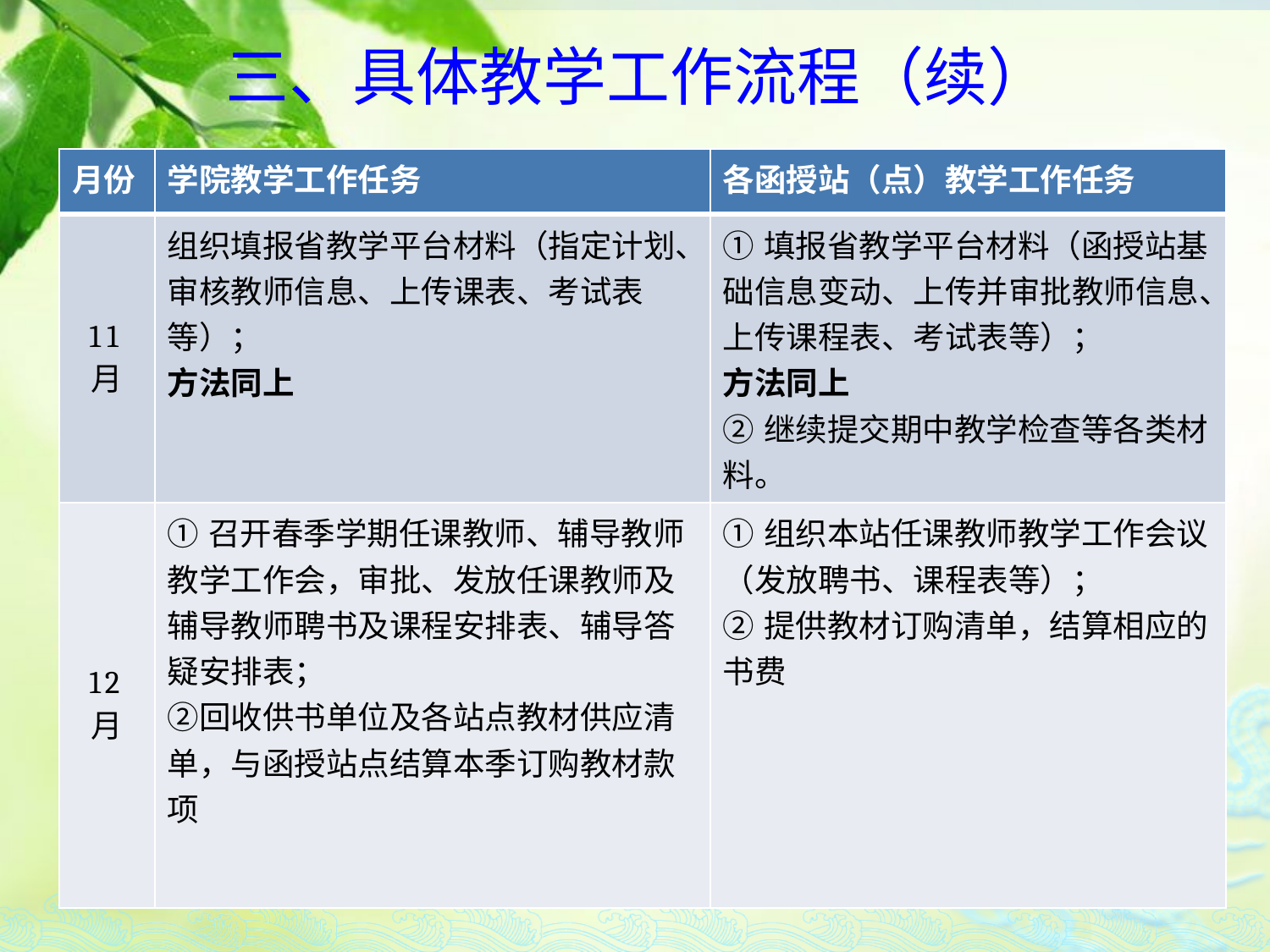

# 三、具体教学工作流程（续）
| 月份 | 学院教学工作任务 | 各函授站（点）教学工作任务 |
| --- | --- | --- |
| 11月 | 组织填报省教学平台材料（指定计划、审核教师信息、上传课表、考试表等）； 方法同上 | ①填报省教学平台材料（函授站基础信息变动、上传并审批教师信息、上传课程表、考试表等）； 方法同上 ②继续提交期中教学检查等各类材料。 |
| 12月 | ①召开春季学期任课教师、辅导教师教学工作会，审批、发放任课教师及辅导教师聘书及课程安排表、辅导答疑安排表； ②回收供书单位及各站点教材供应清单，与函授站点结算本季订购教材款项 | ①组织本站任课教师教学工作会议（发放聘书、课程表等）； ②提供教材订购清单，结算相应的书费 |